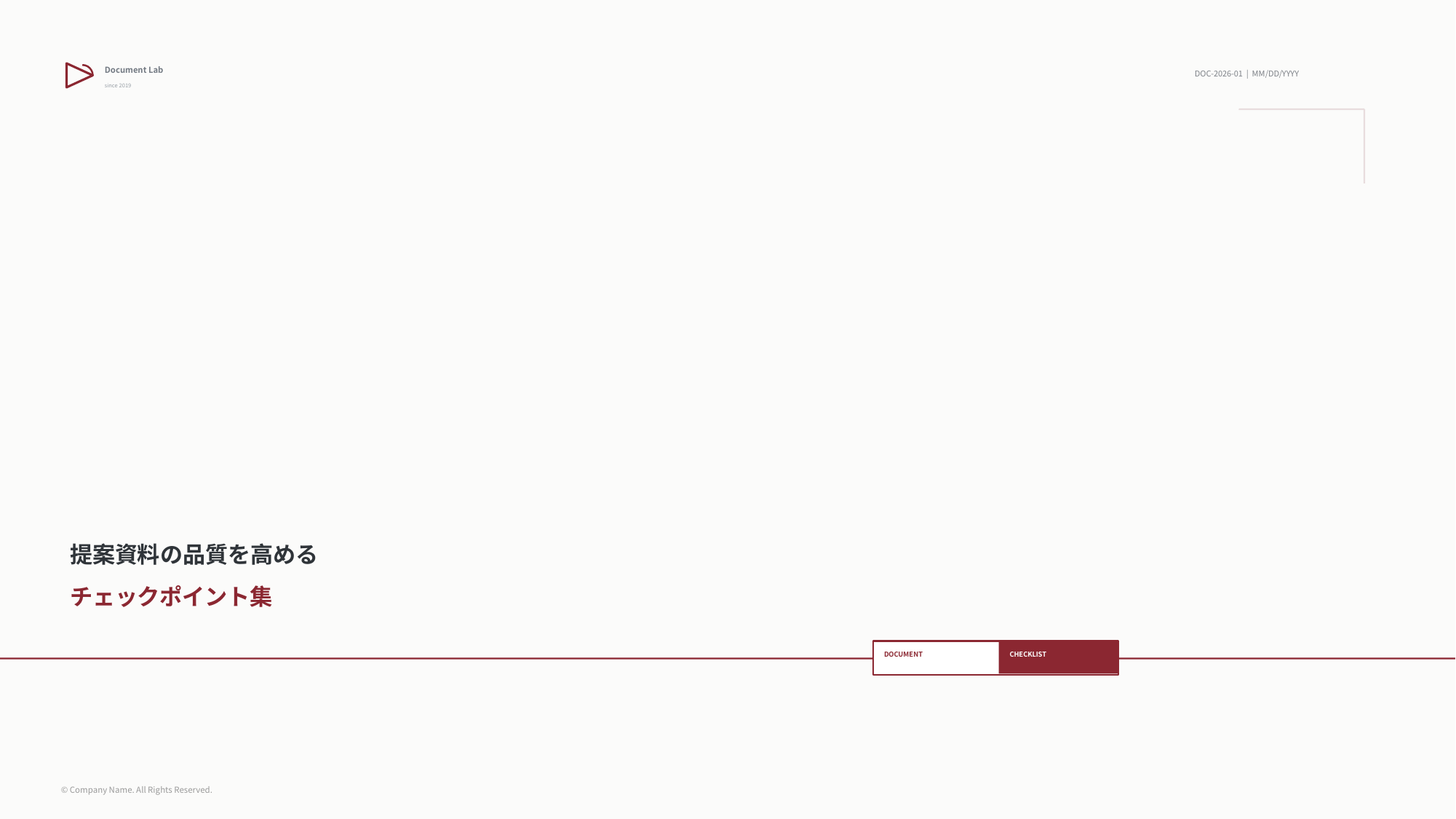

Document Lab

DOC-2026-01  |  MM/DD/YYYY
since 2019

提案資料の品質を高める
チェックポイント集

DOCUMENT
CHECKLIST

© Company Name. All Rights Reserved.